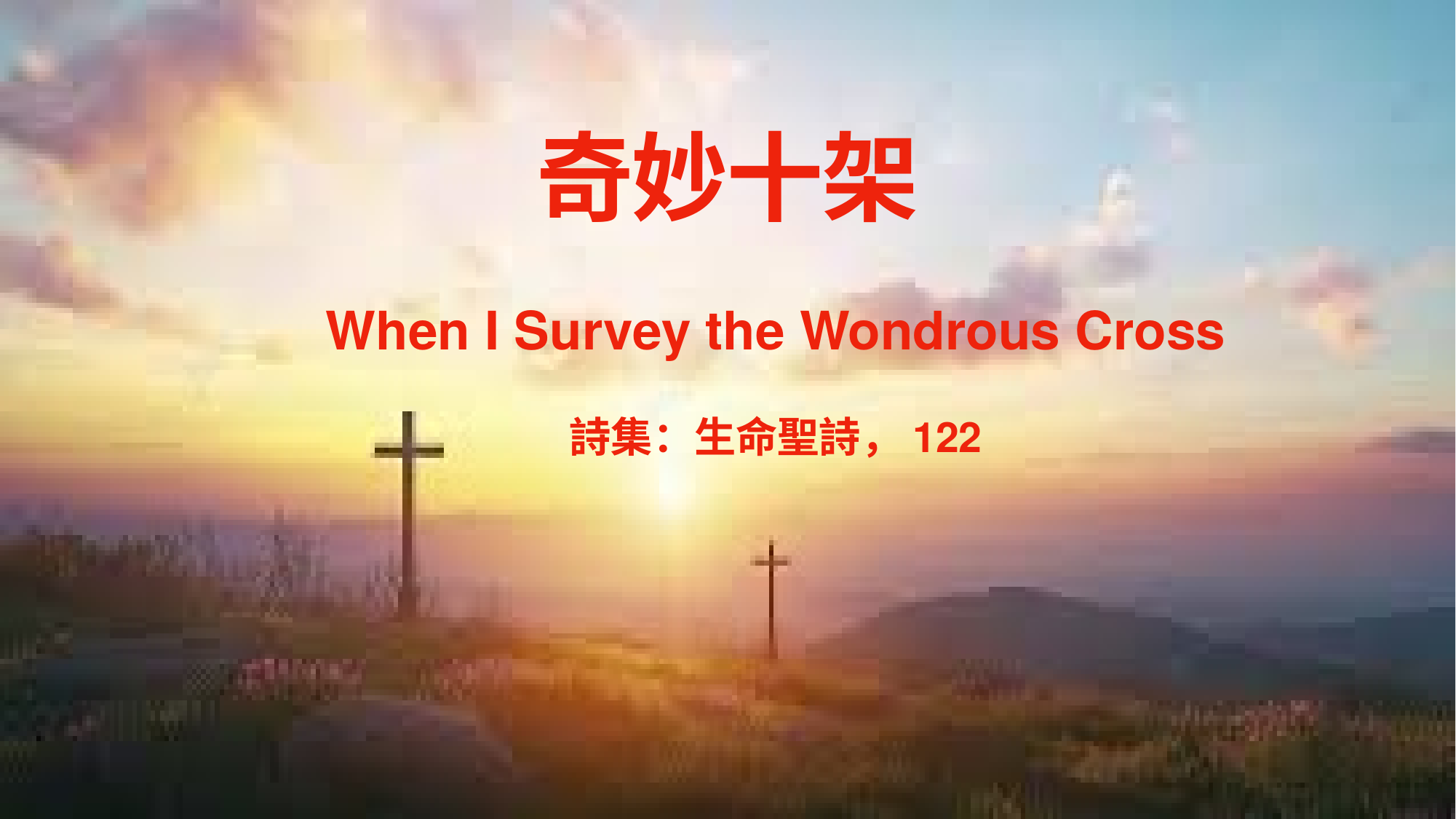

# 奇妙十架
When I Survey the Wondrous Cross

詩集：生命聖詩，122